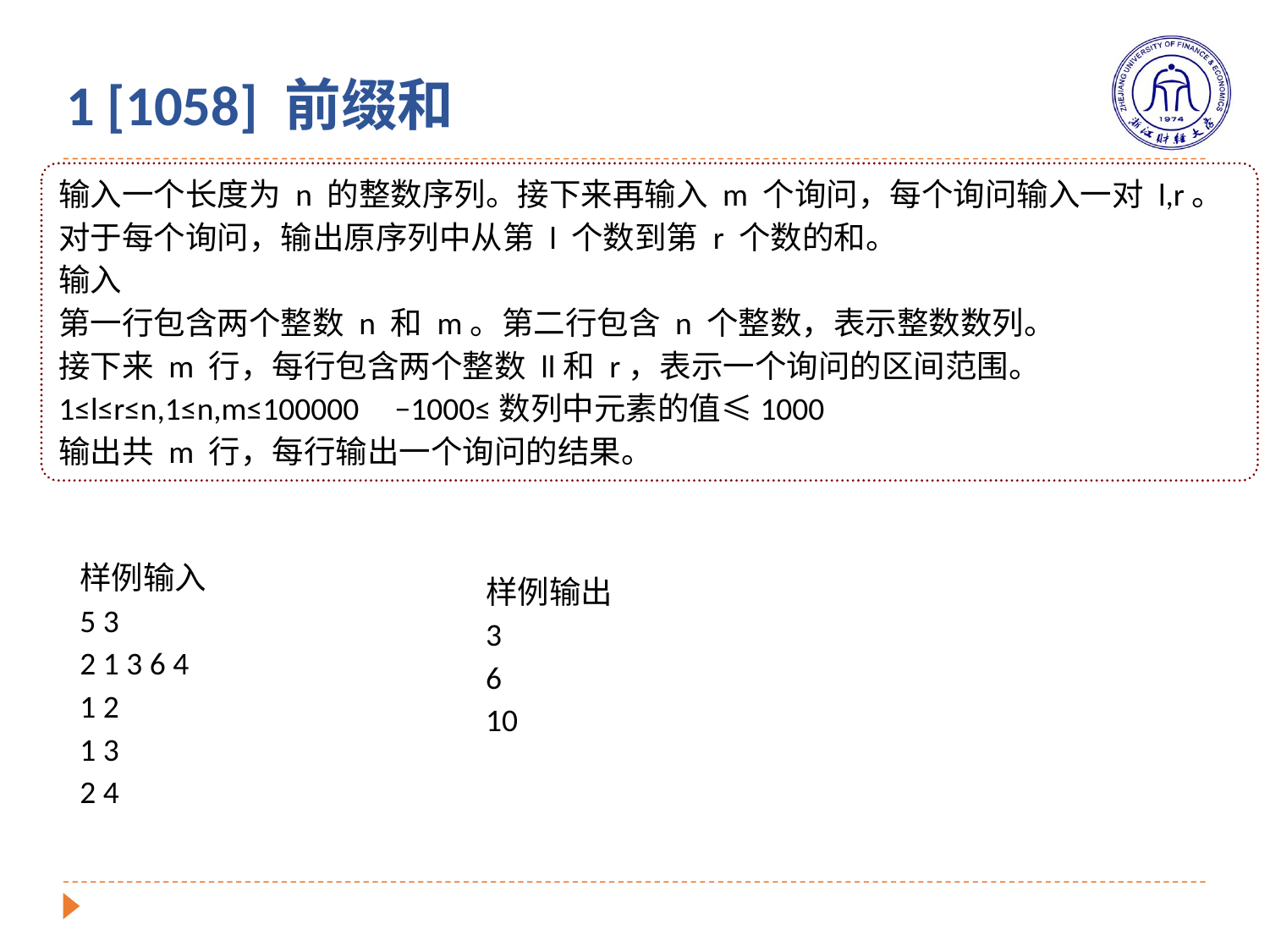

# 1 [1058] 前缀和
输入一个长度为 n 的整数序列。接下来再输入 m 个询问，每个询问输入一对 l,r。
对于每个询问，输出原序列中从第 l 个数到第 r 个数的和。
输入
第一行包含两个整数 n 和 m。第二行包含 n 个整数，表示整数数列。
接下来 m 行，每行包含两个整数 ll和 r，表示一个询问的区间范围。
1≤l≤r≤n,1≤n,m≤100000     −1000≤数列中元素的值≤1000
输出共 m 行，每行输出一个询问的结果。
样例输入
5 3
2 1 3 6 4
1 2
1 3
2 4

样例输出
3
6
10